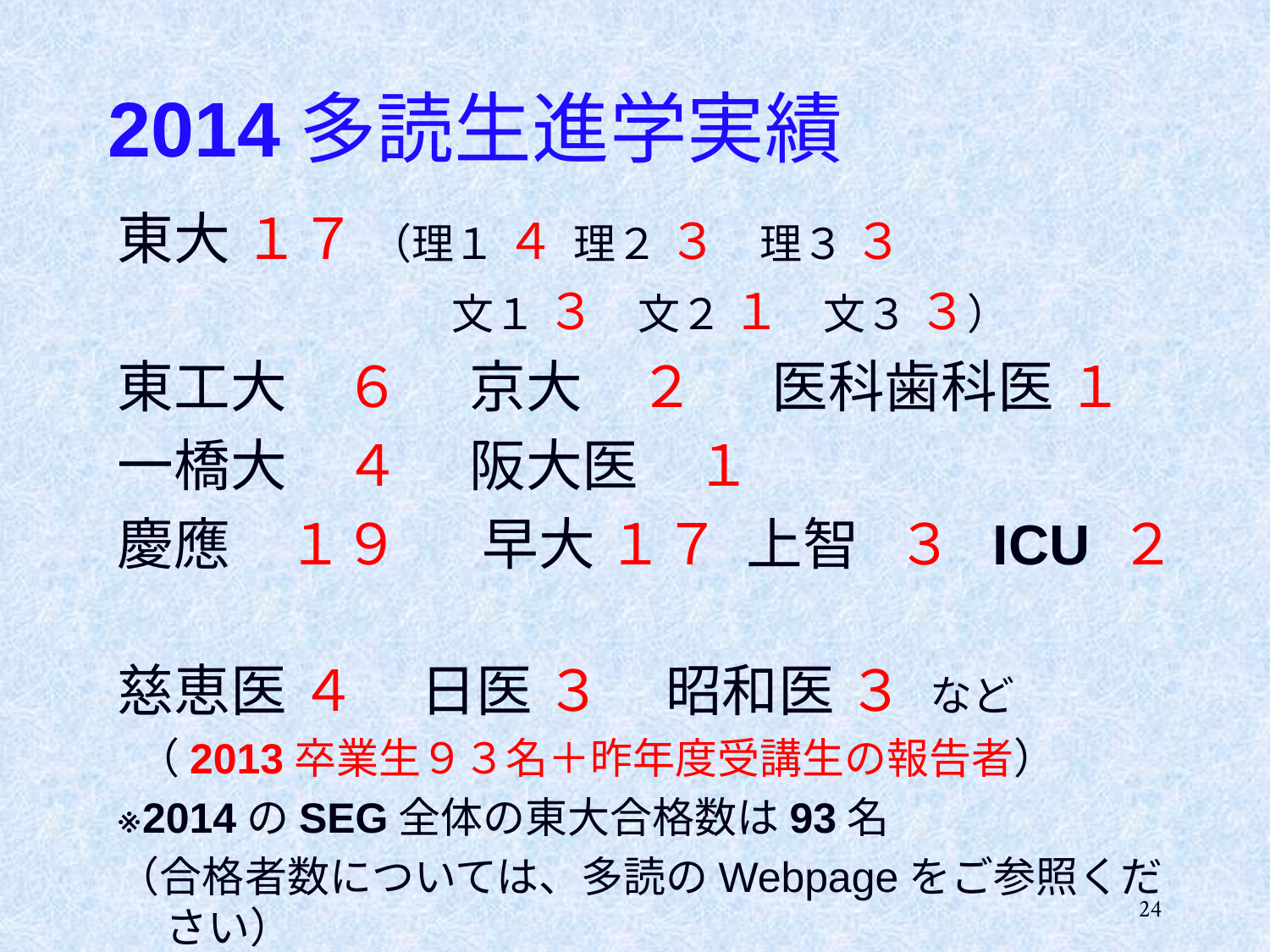

2014多読生進学実績
東大 １７ （理１ ４  理２ ３　理３ ３
　　　　　　　    文１ ３　文２ １　文３ ３）
東工大　６ 　京大　２      医科歯科医 １
一橋大　４　 阪大医　１
慶應　１９　  早大 １７  上智   ３  ICU ２
慈恵医 ４     日医 ３     昭和医 ３  など
 （2013卒業生９３名＋昨年度受講生の報告者）
※2014のSEG全体の東大合格数は93名
（合格者数については、多読のWebpageをご参照ください）

24